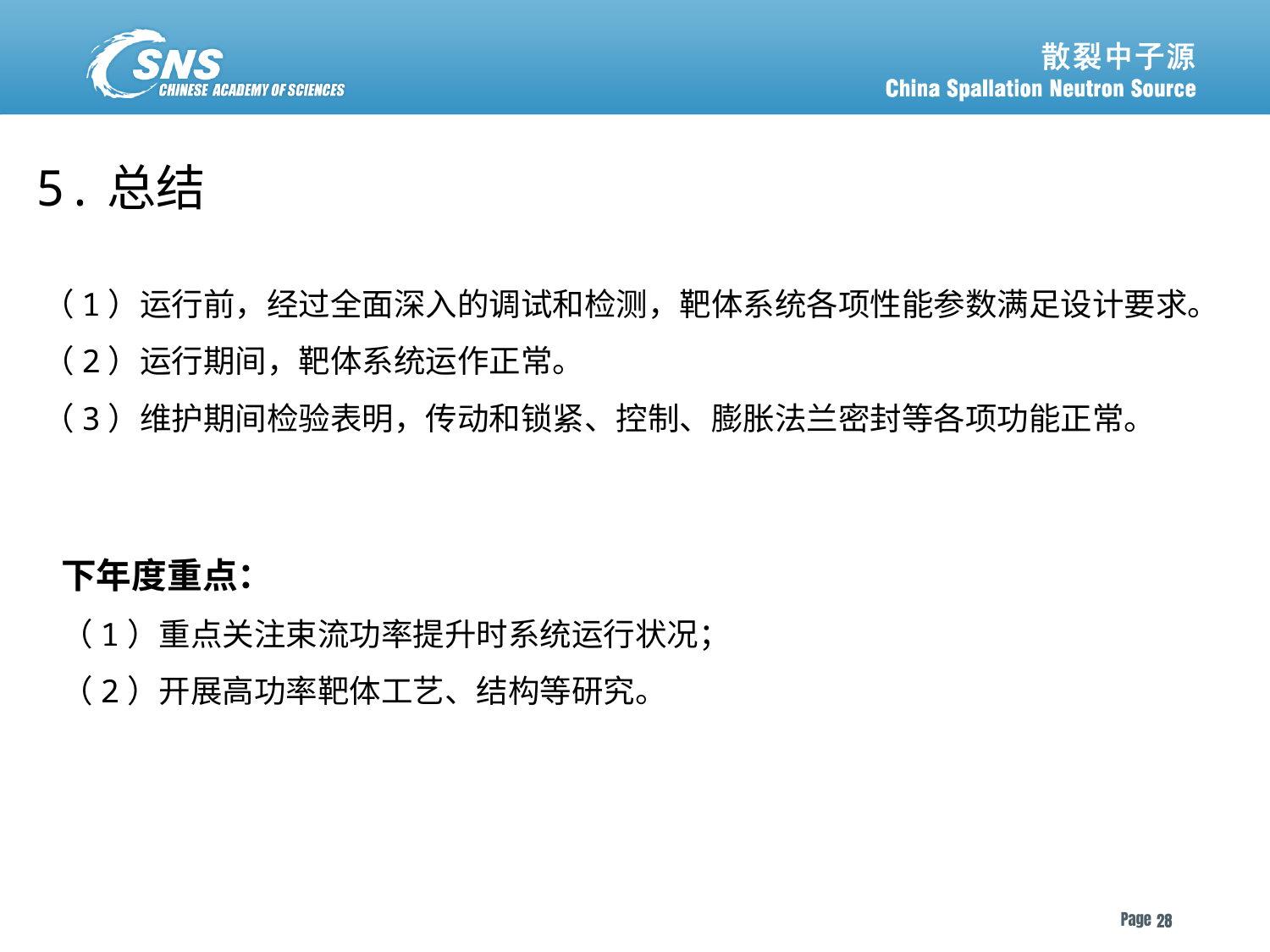

5.总结
（1）运行前，经过全面深入的调试和检测，靶体系统各项性能参数满足设计要求。
（2）运行期间，靶体系统运作正常。
（3）维护期间检验表明，传动和锁紧、控制、膨胀法兰密封等各项功能正常。
下年度重点：
（1）重点关注束流功率提升时系统运行状况；
（2）开展高功率靶体工艺、结构等研究。
28